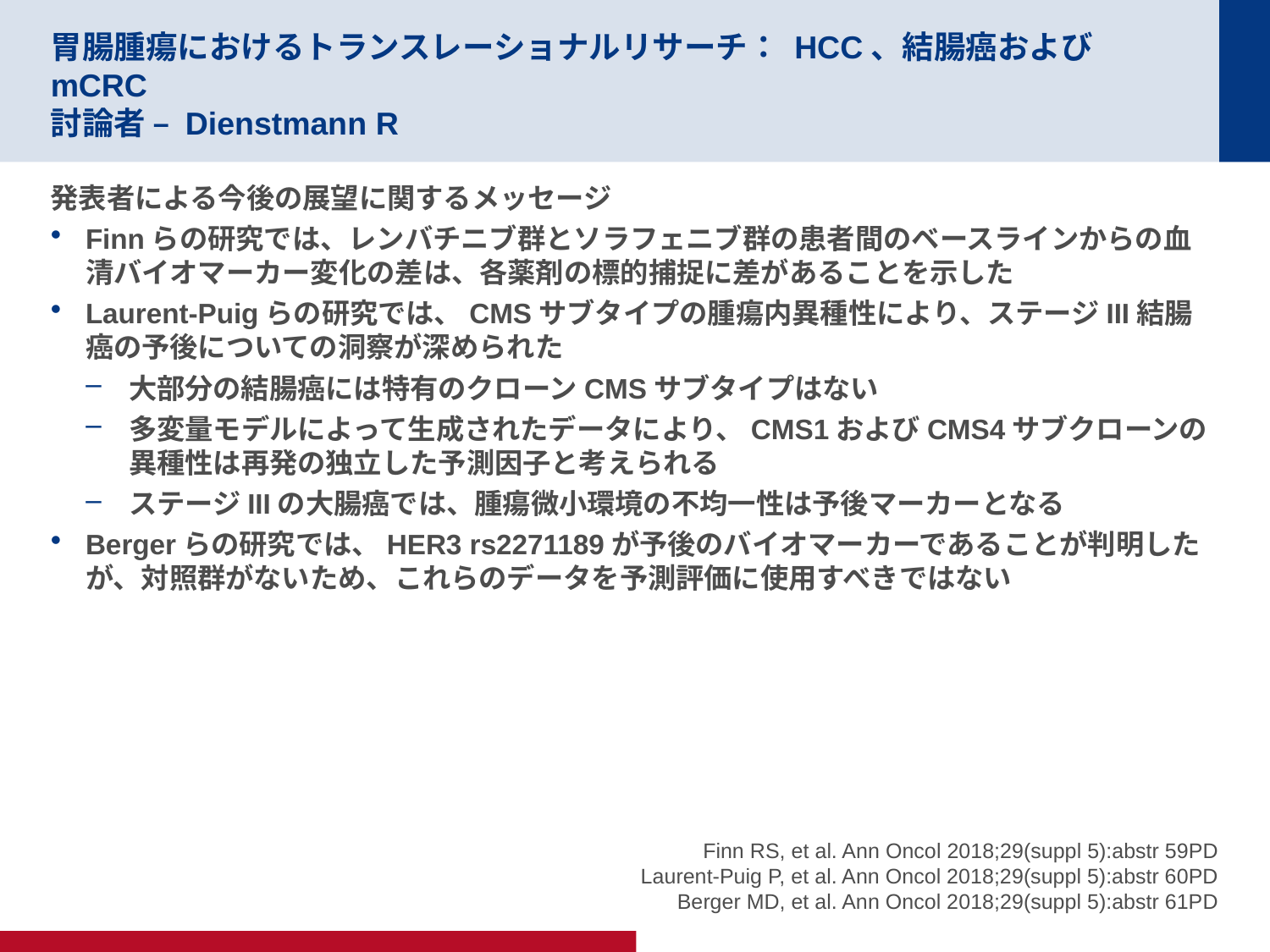

# 胃腸腫瘍におけるトランスレーショナルリサーチ： HCC、結腸癌およびmCRC 討論者 – Dienstmann R
発表者による今後の展望に関するメッセージ
Finnらの研究では、レンバチニブ群とソラフェニブ群の患者間のベースラインからの血清バイオマーカー変化の差は、各薬剤の標的捕捉に差があることを示した
Laurent-Puigらの研究では、CMSサブタイプの腫瘍内異種性により、ステージIII結腸癌の予後についての洞察が深められた
大部分の結腸癌には特有のクローンCMSサブタイプはない
多変量モデルによって生成されたデータにより、CMS1およびCMS4サブクローンの異種性は再発の独立した予測因子と考えられる
ステージIIIの大腸癌では、腫瘍微小環境の不均一性は予後マーカーとなる
Bergerらの研究では、HER3 rs2271189が予後のバイオマーカーであることが判明したが、対照群がないため、これらのデータを予測評価に使用すべきではない
Finn RS, et al. Ann Oncol 2018;29(suppl 5):abstr 59PD
Laurent-Puig P, et al. Ann Oncol 2018;29(suppl 5):abstr 60PD
Berger MD, et al. Ann Oncol 2018;29(suppl 5):abstr 61PD